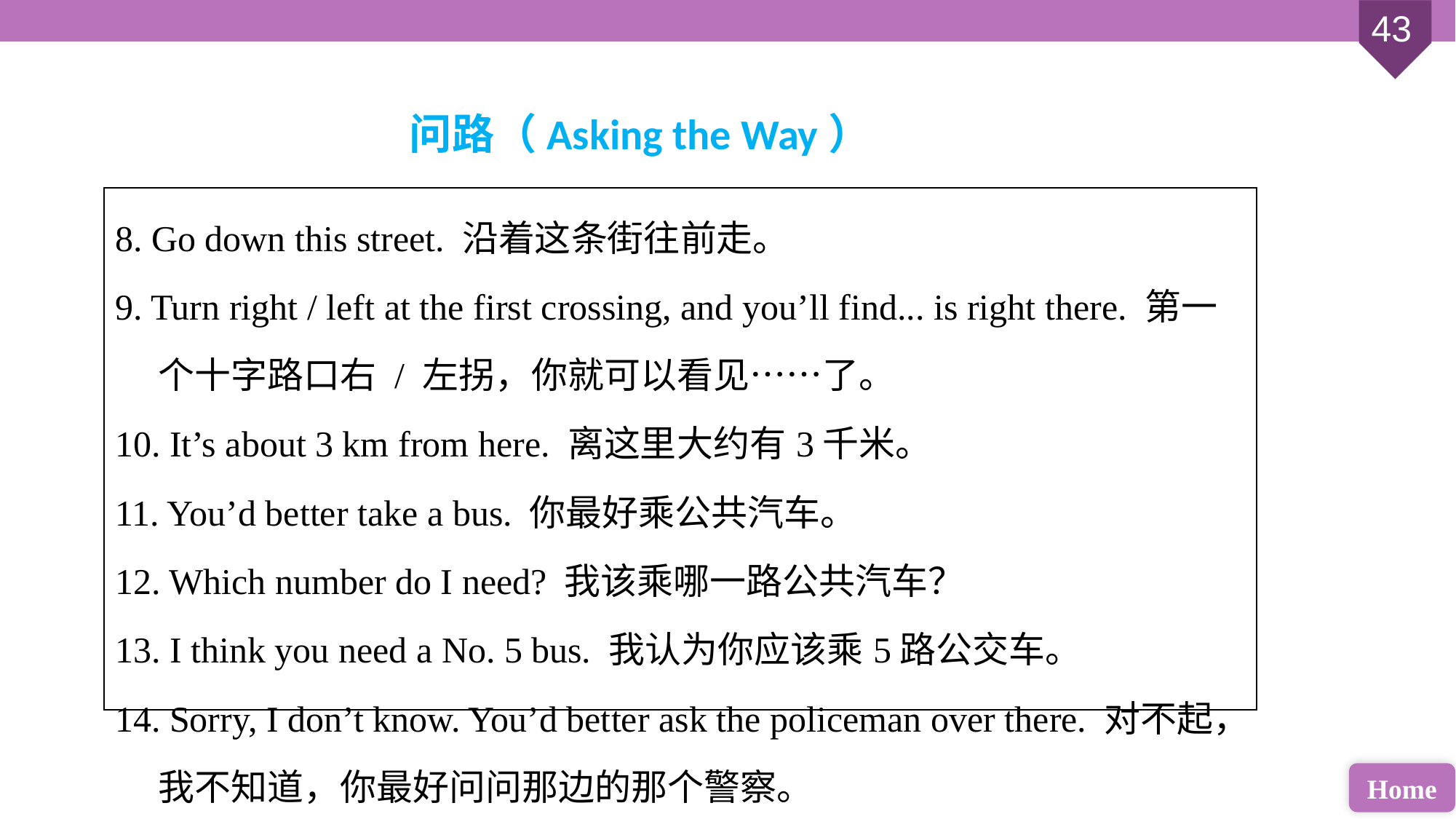

问路（Asking the Way）
| 8. Go down this street. 沿着这条街往前走。 9. Turn right / left at the first crossing, and you’ll find... is right there. 第一个十字路口右 / 左拐，你就可以看见……了。 10. It’s about 3 km from here. 离这里大约有3千米。 11. You’d better take a bus. 你最好乘公共汽车。 12. Which number do I need? 我该乘哪一路公共汽车？ 13. I think you need a No. 5 bus. 我认为你应该乘5路公交车。 14. Sorry, I don’t know. You’d better ask the policeman over there. 对不起，我不知道，你最好问问那边的那个警察。 |
| --- |